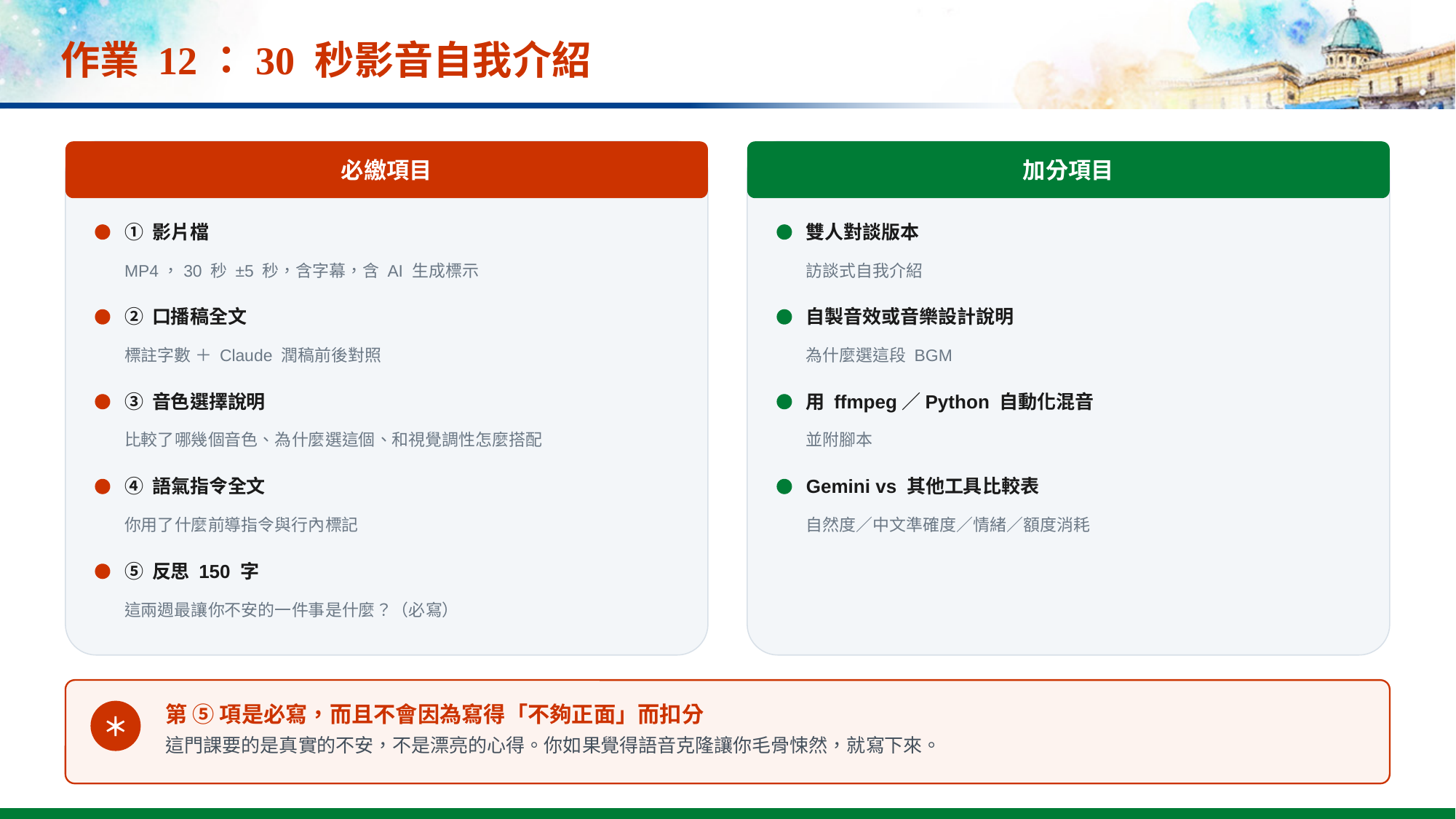

# 作業 12：30 秒影音自我介紹

必繳項目

加分項目
① 影片檔
雙人對談版本

MP4，30 秒 ±5 秒，含字幕，含 AI 生成標示
訪談式自我介紹
② 口播稿全文
自製音效或音樂設計說明

標註字數 ＋ Claude 潤稿前後對照
為什麼選這段 BGM
③ 音色選擇說明
用 ffmpeg／Python 自動化混音

比較了哪幾個音色、為什麼選這個、和視覺調性怎麼搭配
並附腳本
④ 語氣指令全文
Gemini vs 其他工具比較表

你用了什麼前導指令與行內標記
自然度／中文準確度／情緒／額度消耗
⑤ 反思 150 字

這兩週最讓你不安的一件事是什麼？（必寫）

第 ⑤ 項是必寫，而且不會因為寫得「不夠正面」而扣分
＊
這門課要的是真實的不安，不是漂亮的心得。你如果覺得語音克隆讓你毛骨悚然，就寫下來。